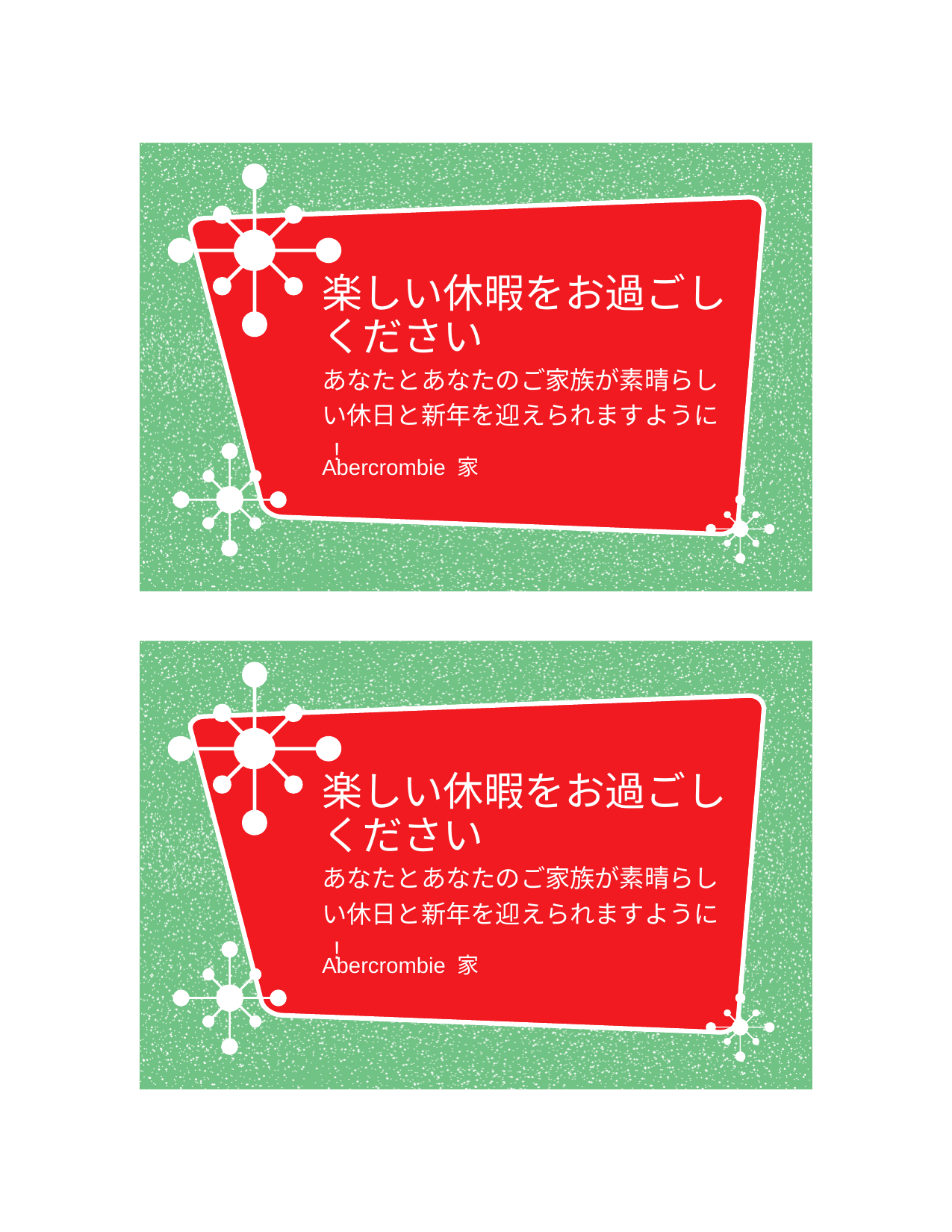

楽しい休暇をお過ごしください
あなたとあなたのご家族が素晴らしい休日と新年を迎えられますように !
Abercrombie 家
楽しい休暇をお過ごしください
あなたとあなたのご家族が素晴らしい休日と新年を迎えられますように !
Abercrombie 家